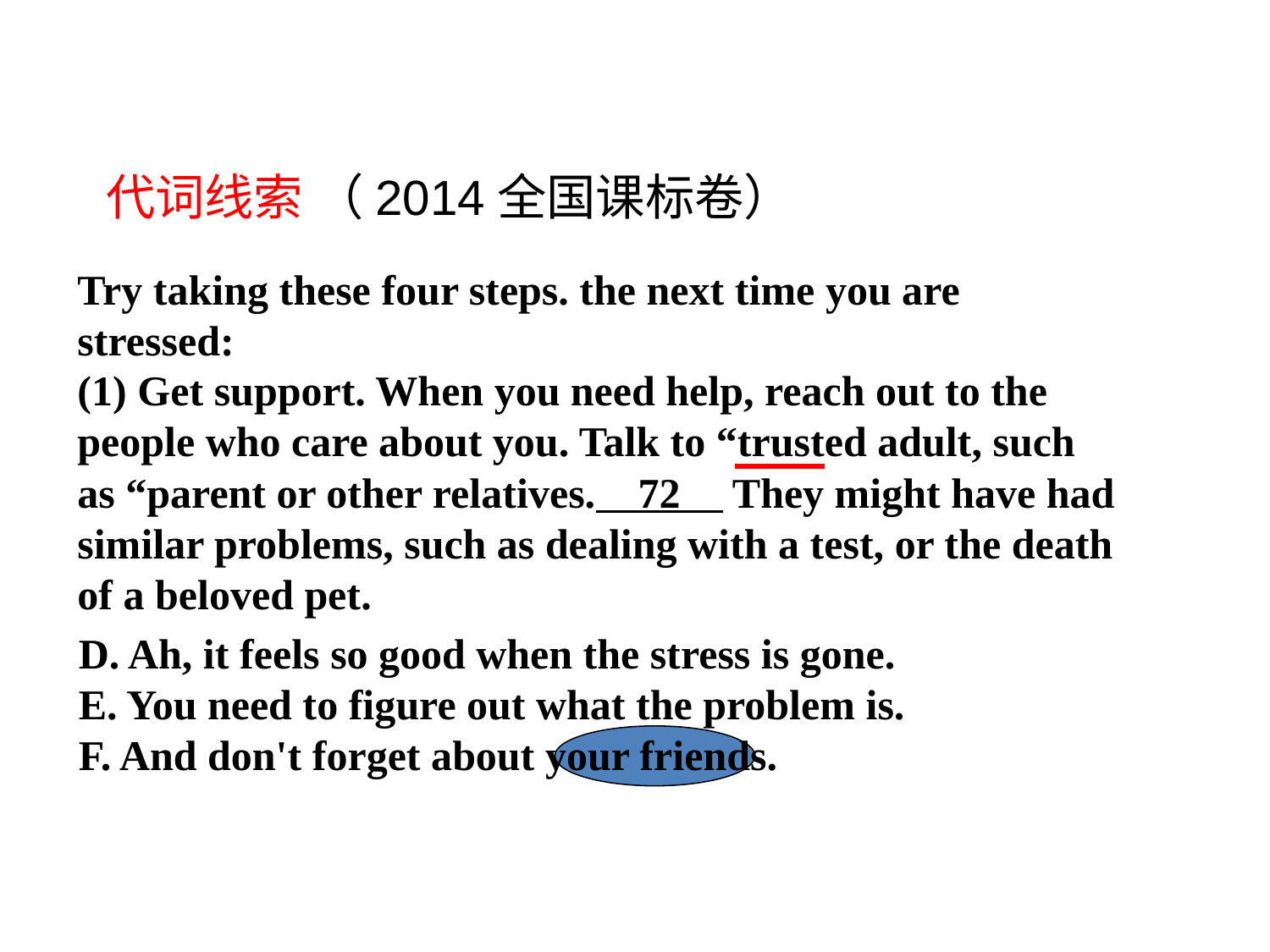

代词线索 （2014全国课标卷）
Try taking these four steps. the next time you are stressed:
(1) Get support. When you need help, reach out to the people who care about you. Talk to “trusted adult, such as “parent or other relatives.    72     They might have had similar problems, such as dealing with a test, or the death of a beloved pet.
  D. Ah, it feels so good when the stress is gone.
  E. You need to figure out what the problem is.
  F. And don't forget about your friends.